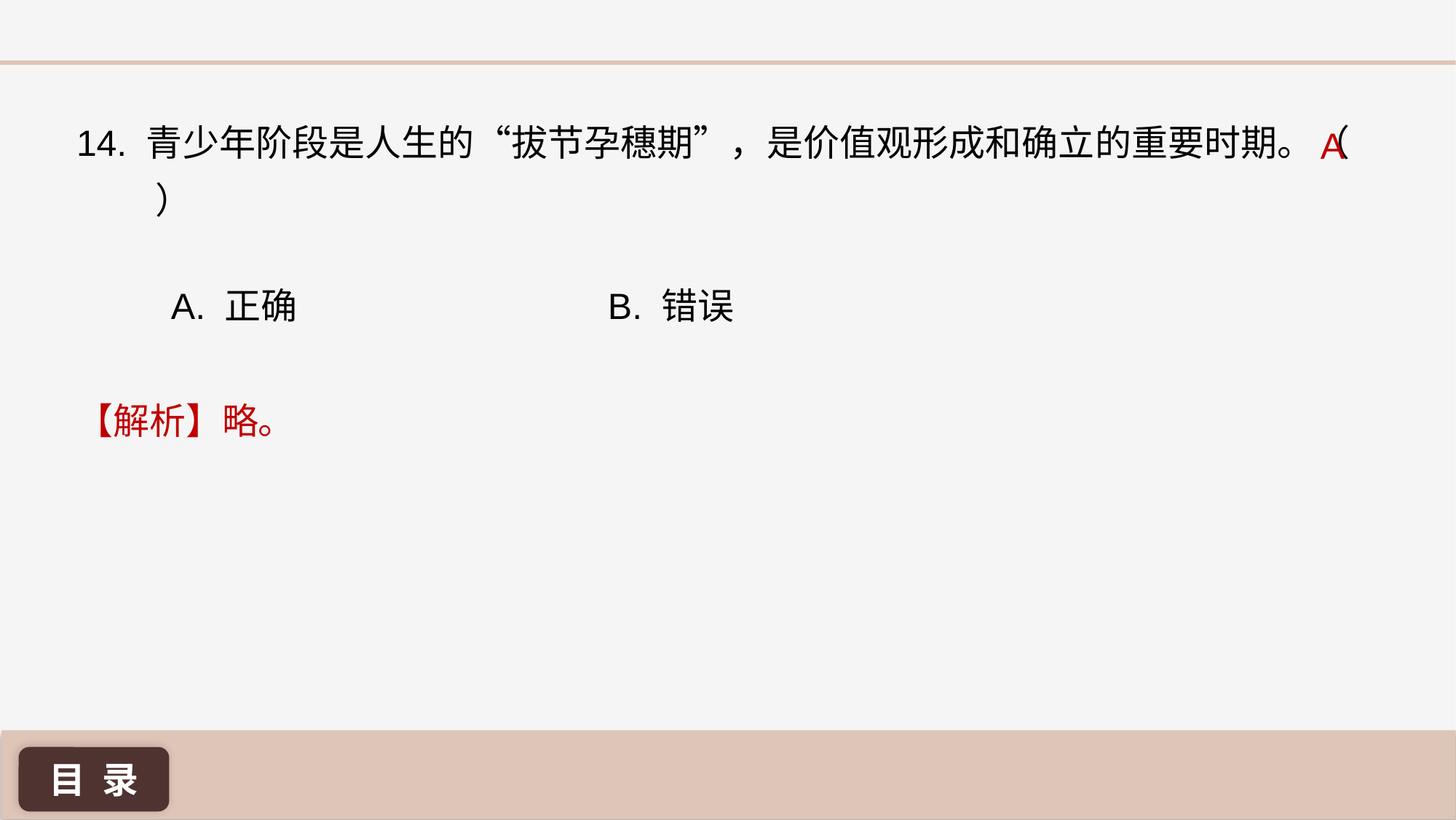

A
14. 青少年阶段是人生的“拔节孕穗期”，是价值观形成和确立的重要时期。（       ）
A. 正确 			B. 错误
【解析】略。